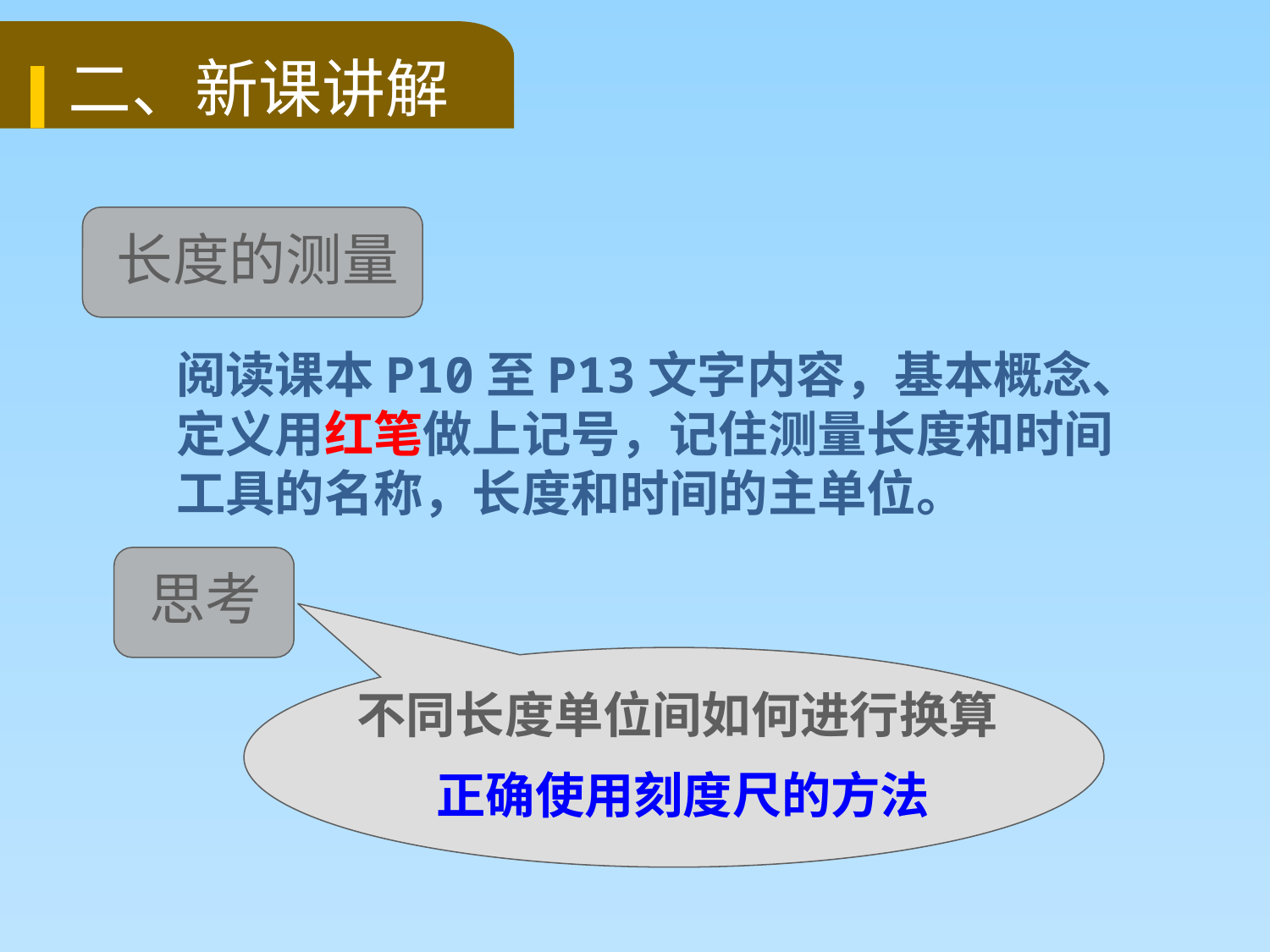

二、新课讲解

长度的测量
阅读课本P10至P13文字内容，基本概念、定义用红笔做上记号，记住测量长度和时间工具的名称，长度和时间的主单位。

思考

不同长度单位间如何进行换算
正确使用刻度尺的方法